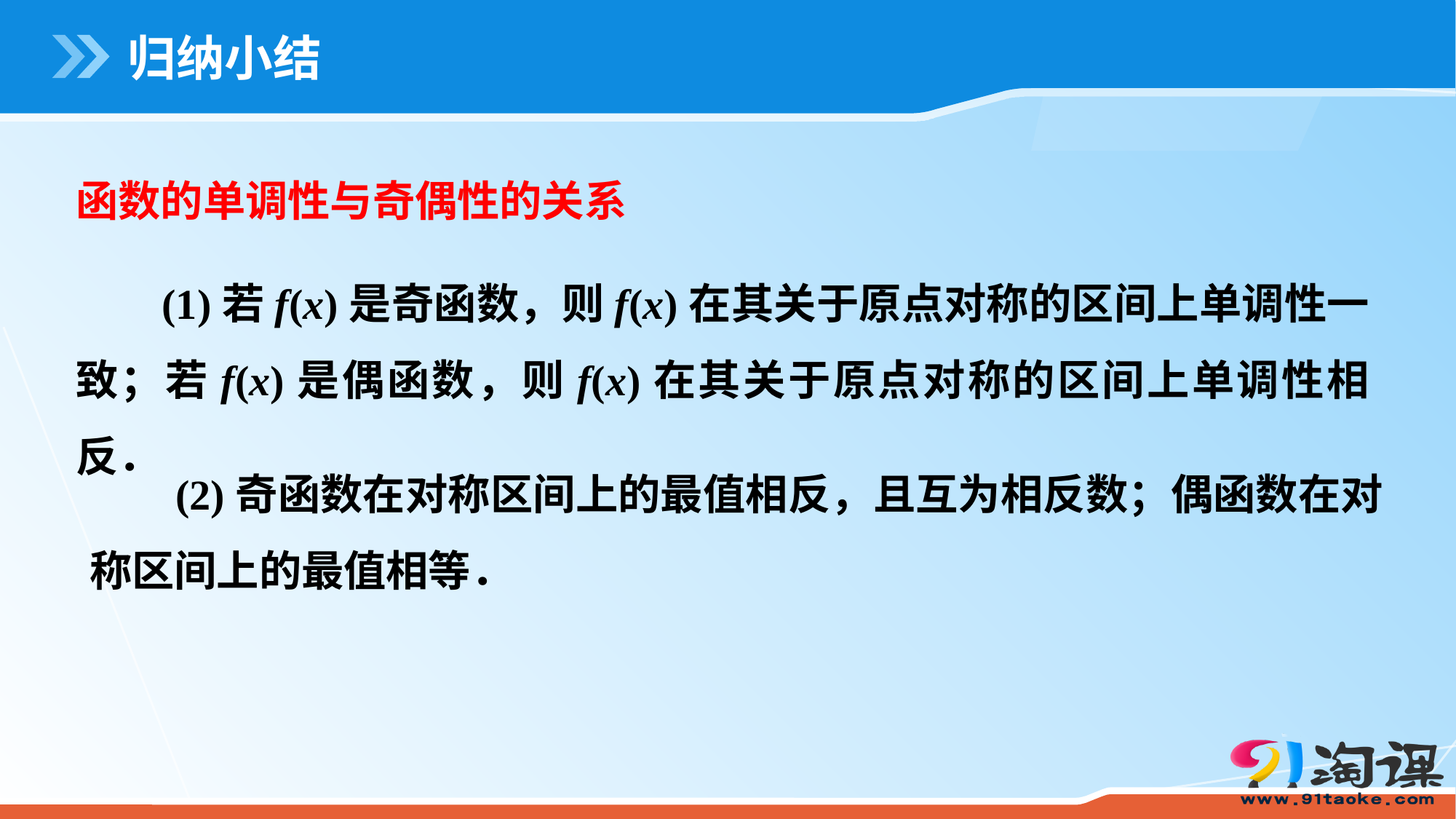

# 归纳小结

函数的单调性与奇偶性的关系
(1)若f(x)是奇函数，则f(x)在其关于原点对称的区间上单调性一致；若f(x)是偶函数，则f(x)在其关于原点对称的区间上单调性相反．
(2)奇函数在对称区间上的最值相反，且互为相反数；偶函数在对称区间上的最值相等．